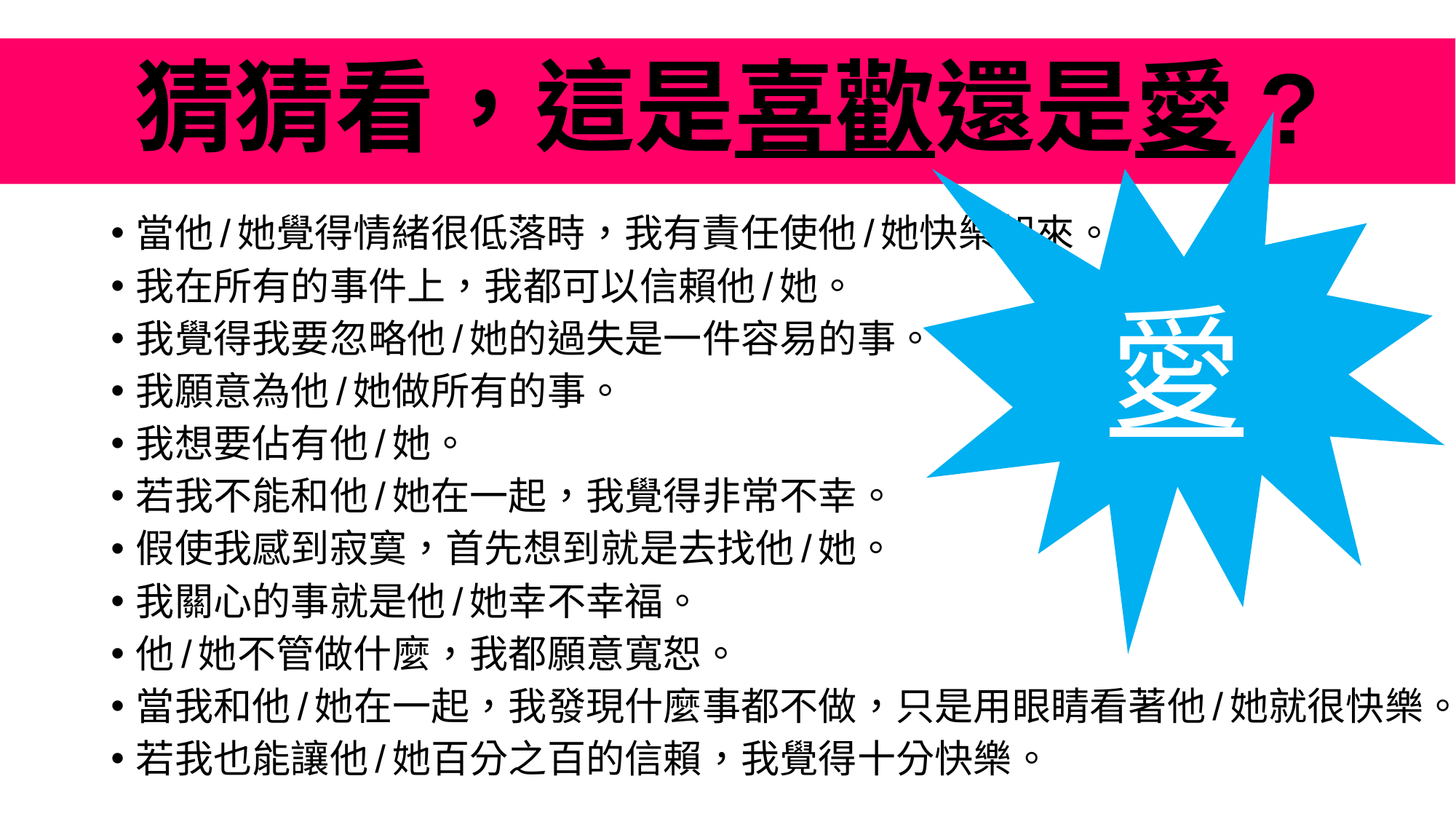

猜猜看，這是喜歡還是愛?

愛
當他/她覺得情緒很低落時，我有責任使他/她快樂起來。
我在所有的事件上，我都可以信賴他/她。
我覺得我要忽略他/她的過失是一件容易的事。
我願意為他/她做所有的事。
我想要佔有他/她。
若我不能和他/她在一起，我覺得非常不幸。
假使我感到寂寞，首先想到就是去找他/她。
我關心的事就是他/她幸不幸福。
他/她不管做什麼，我都願意寬恕。
當我和他/她在一起，我發現什麼事都不做，只是用眼睛看著他/她就很快樂。
若我也能讓他/她百分之百的信賴，我覺得十分快樂。